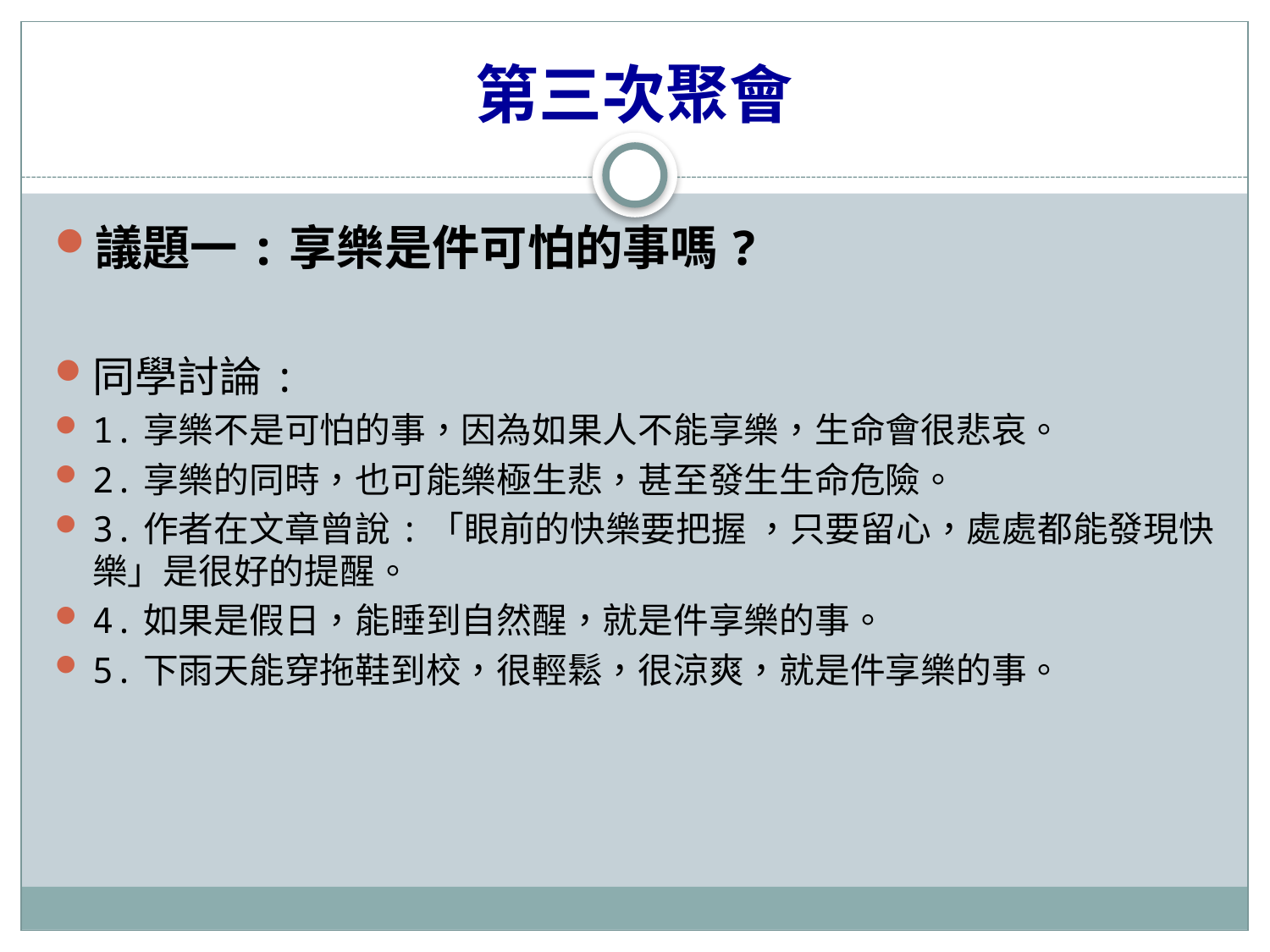

第三次聚會
議題一:享樂是件可怕的事嗎?

同學討論:
1.享樂不是可怕的事，因為如果人不能享樂，生命會很悲哀。
2.享樂的同時，也可能樂極生悲，甚至發生生命危險。
3.作者在文章曾說:「眼前的快樂要把握 ，只要留心，處處都能發現快樂」是很好的提醒。
4.如果是假日，能睡到自然醒，就是件享樂的事。
5.下雨天能穿拖鞋到校，很輕鬆，很涼爽，就是件享樂的事。